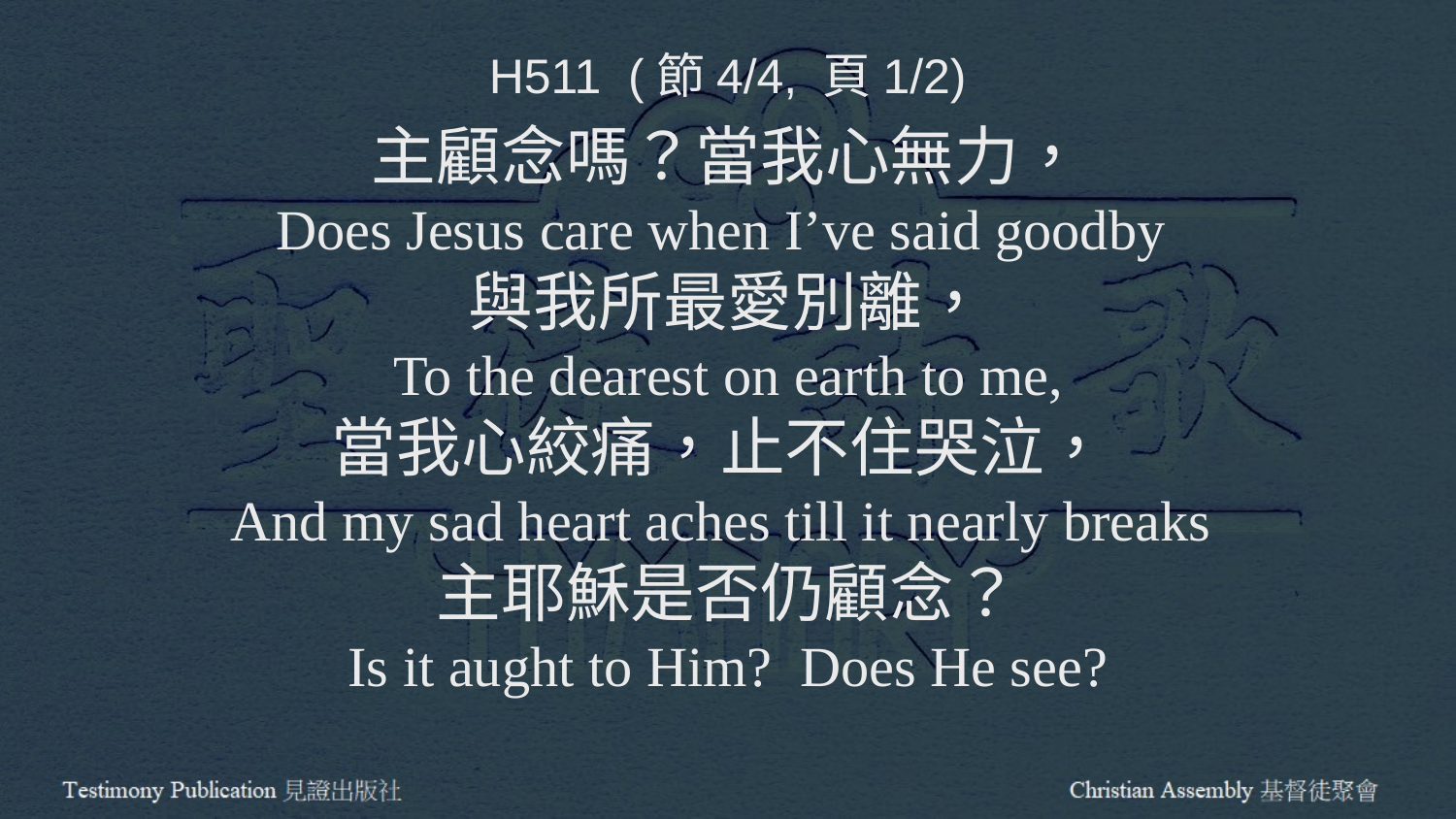

H511  (節4/4, 頁1/2)
主顧念嗎？當我心無力，
Does Jesus care when I’ve said goodby
與我所最愛別離，
To the dearest on earth to me,
當我心絞痛，止不住哭泣，
And my sad heart aches till it nearly breaks
主耶穌是否仍顧念？
Is it aught to Him?  Does He see?